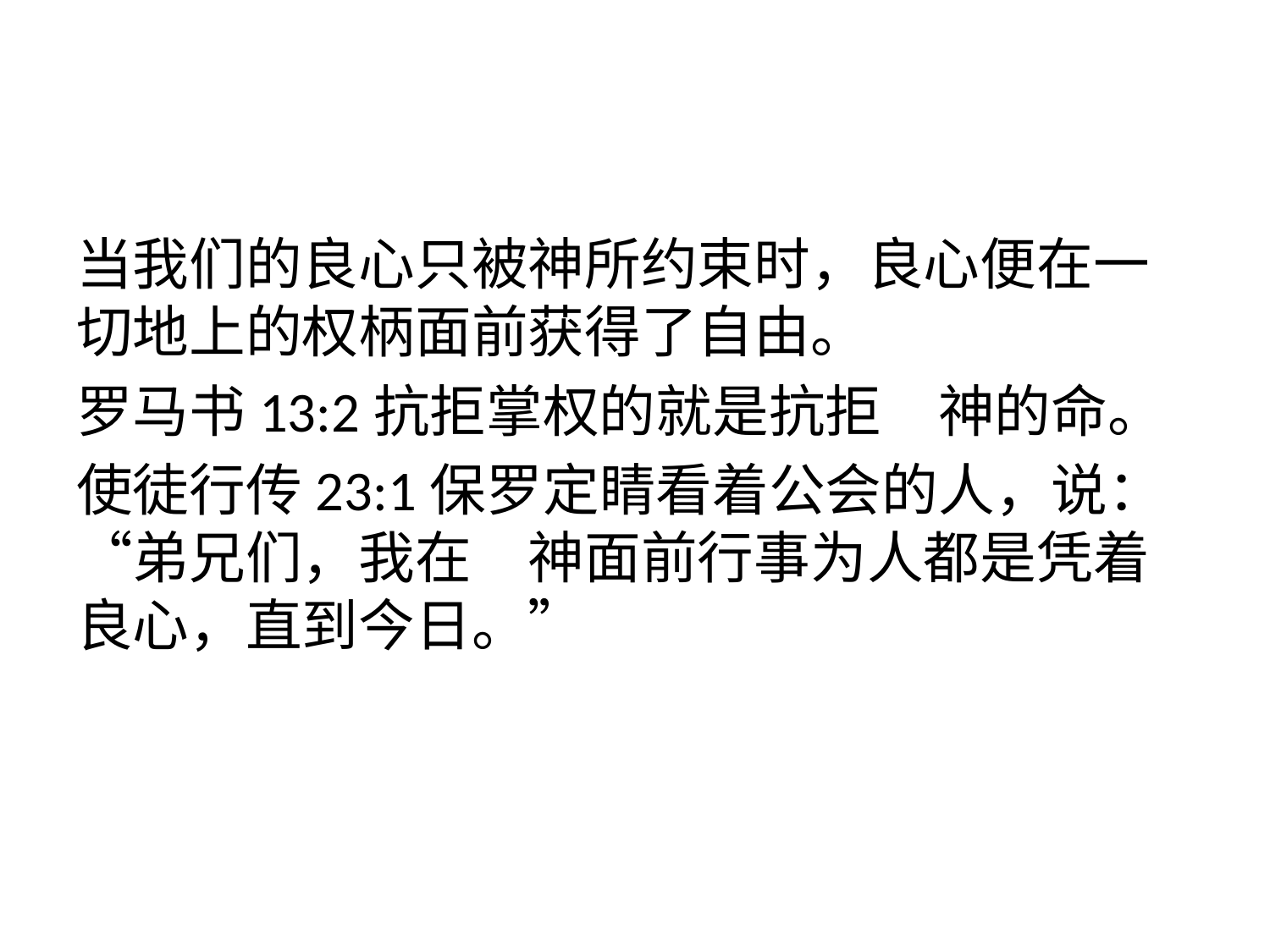

#
当我们的良心只被神所约束时，良心便在一切地上的权柄面前获得了自由。
罗马书13:2抗拒掌权的就是抗拒　神的命。
使徒行传23:1保罗定睛看着公会的人，说：“弟兄们，我在　神面前行事为人都是凭着良心，直到今日。”